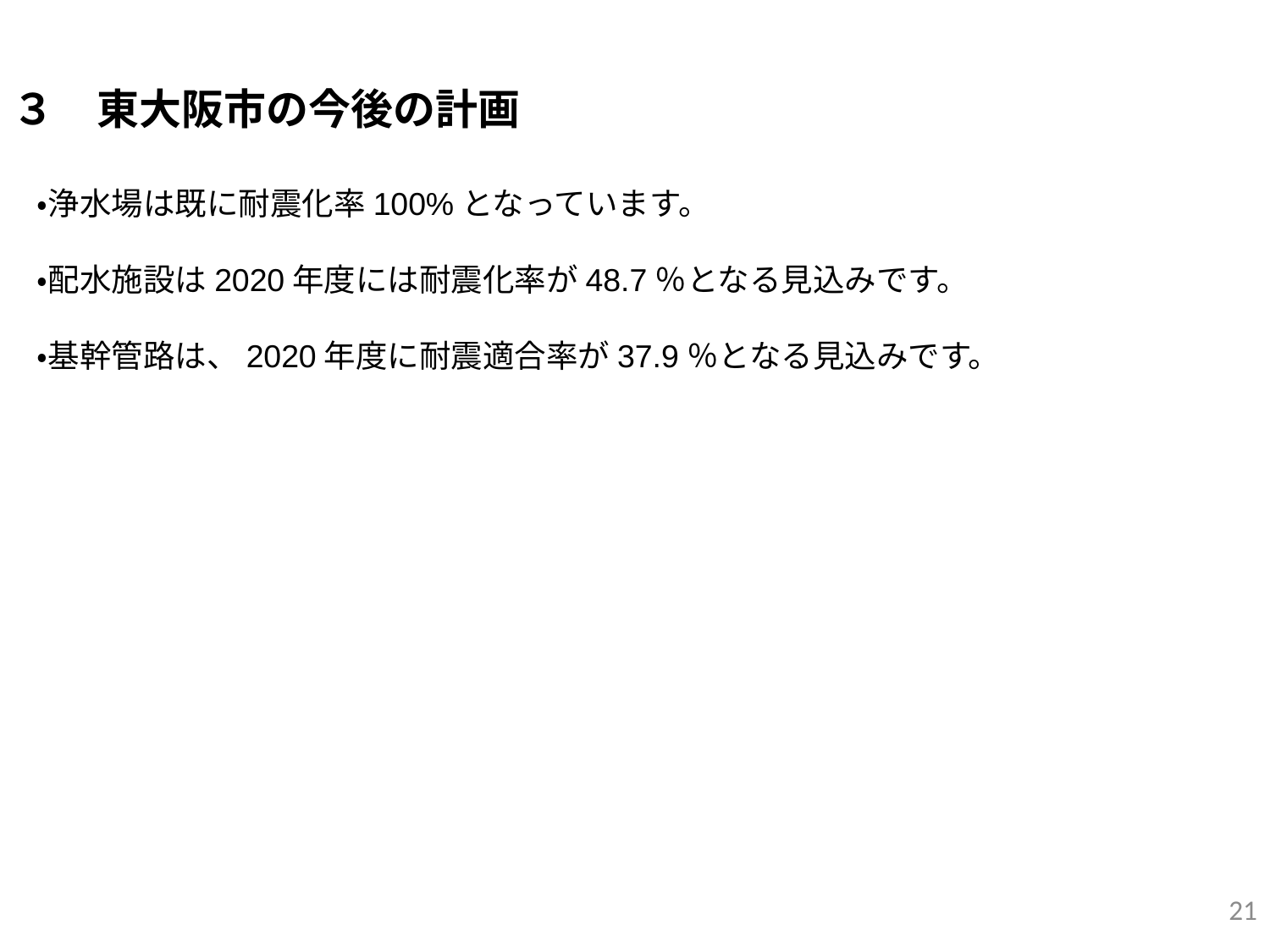

３　東大阪市の今後の計画

・浄水場は既に耐震化率100%となっています。

・配水施設は2020年度には耐震化率が48.7％となる見込みです。

・基幹管路は、2020年度に耐震適合率が37.9％となる見込みです。
21